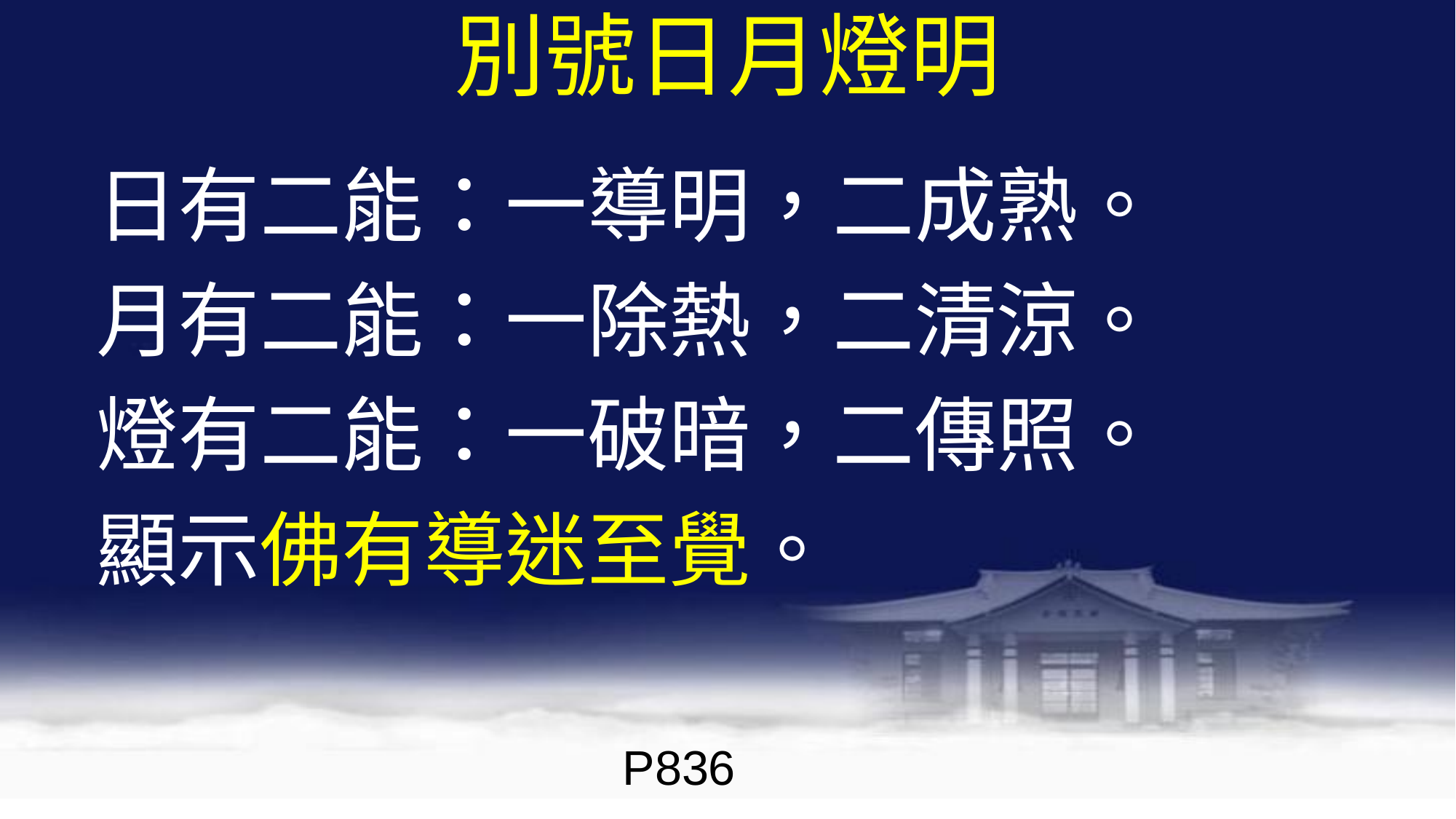

# 別號日月燈明
日有二能：一導明，二成熟。
月有二能：一除熱，二清涼。
燈有二能：一破暗，二傳照。
顯示佛有導迷至覺。

P836